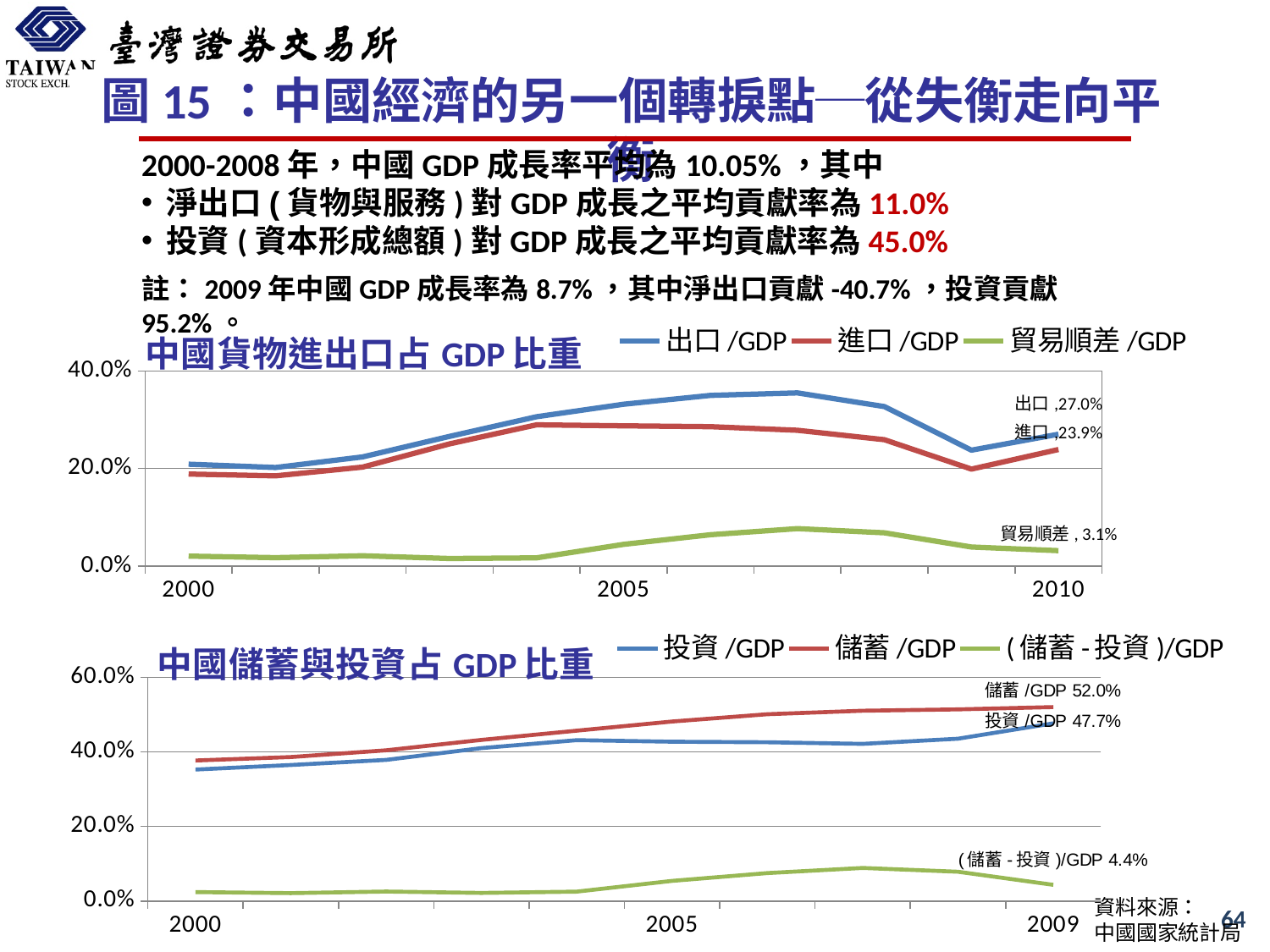

# 圖15：中國經濟的另一個轉捩點─從失衡走向平衡
2000-2008年，中國GDP成長率平均為10.05%，其中
淨出口(貨物與服務)對GDP成長之平均貢獻率為11.0%
投資(資本形成總額)對GDP成長之平均貢獻率為45.0%
註：2009年中國GDP成長率為8.7%，其中淨出口貢獻-40.7%，投資貢獻95.2%。

### Chart: 中國貨物進出口占GDP比重

| Category | 出口/GDP | 進口/GDP | 貿易順差/GDP |
|---|---|---|---|
| 2000 | 0.20895806539813094 | 0.18874925315699714 | 0.020208812241136617 |
|  | 0.2021098920460594 | 0.1849936314149292 | 0.017116260631132287 |
|  | 0.2239121963135947 | 0.2029932621688524 | 0.020918934144742427 |
|  | 0.2660426631319338 | 0.2507030853643874 | 0.01533957776754635 |
|  | 0.30635873132336006 | 0.28971602267027036 | 0.01664270865308566 |
| 2005 | 0.3320123100013198 | 0.28763101369903665 | 0.04438129630228292 |
|  | 0.3500750503155181 | 0.28593045021617275 | 0.06414460009934533 |
|  | 0.35521790023178046 | 0.27854917599730794 | 0.07666872423447456 |
|  | 0.32716876371555287 | 0.2591624214054758 | 0.06800634263595297 |
|  | 0.2377509651513706 | 0.1988802203675343 | 0.03887074507367075 |
| 2010 | 0.270400902551114 | 0.23902344974534226 | 0.03137745280577321 |

### Chart: 中國儲蓄與投資占GDP比重

| Category | 投資/GDP | 儲蓄/GDP | (儲蓄-投資)/GDP |
|---|---|---|---|
| 2000 | 0.3528420540967504 | 0.37704685617069605 | 0.024204802073945052 |
|  | 0.36494928991194203 | 0.3862822145791051 | 0.021332924667163456 |
|  | 0.3786031277030469 | 0.40431224517097264 | 0.025709117467925046 |
|  | 0.41028953333900403 | 0.432183420968513 | 0.021893887629510066 |
|  | 0.43154621525776193 | 0.4569959895283516 | 0.0254497742705908 |
| 2005 | 0.42739627149202425 | 0.4815750102945495 | 0.0541787388025255 |
|  | 0.42590320922999425 | 0.5010392449762292 | 0.07513603574623753 |
|  | 0.4215964040201632 | 0.5104643286918962 | 0.08886792467173323 |
|  | 0.43541806388455134 | 0.51406929157876 | 0.07865122769421086 |
| 2009 | 0.47667318989193785 | 0.5202449919367834 | 0.04357180204484563 |
資料來源：
中國國家統計局
64